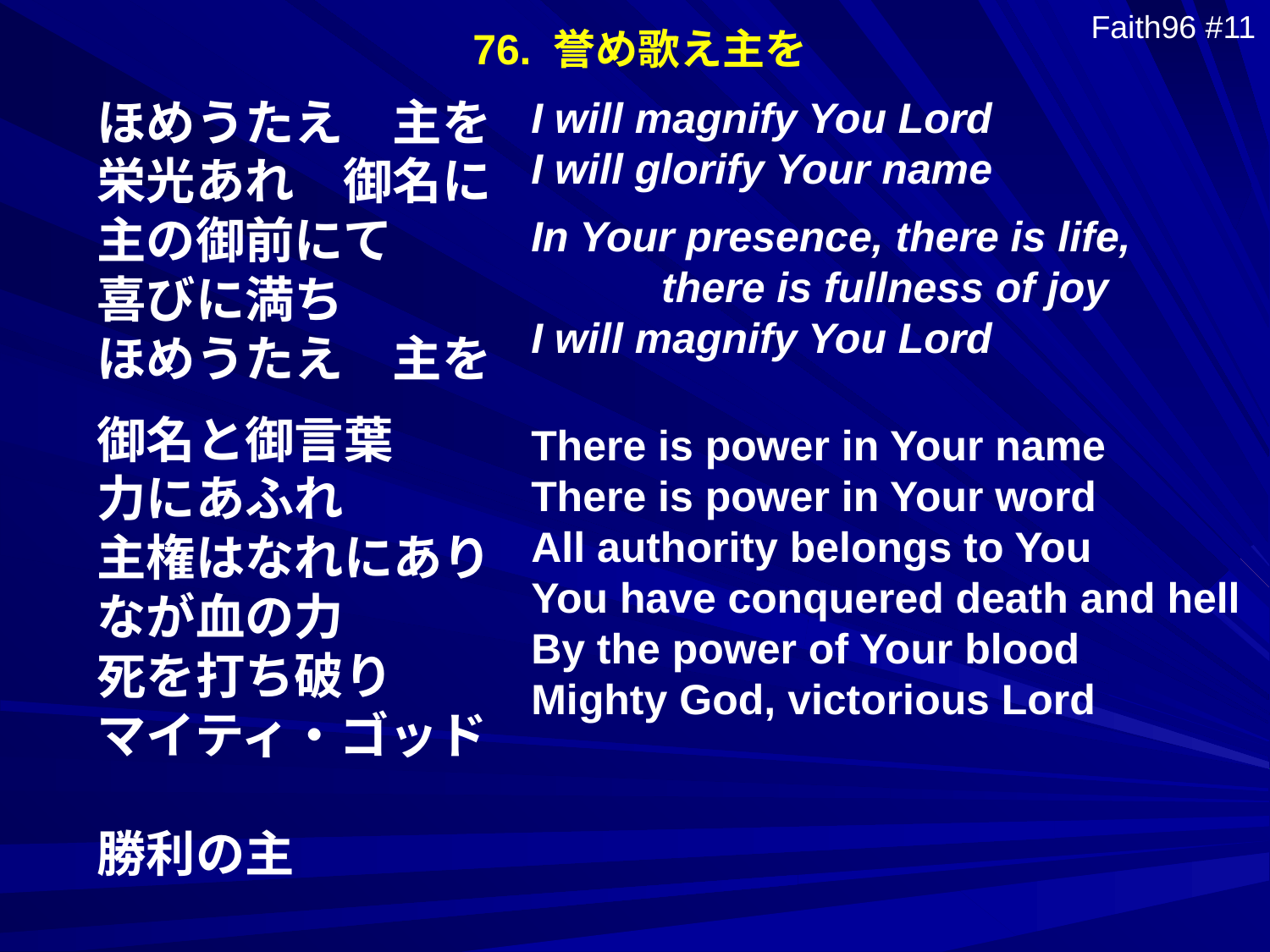

76. 誉め歌え主を
Faith96 #11
I will magnify You Lord
I will glorify Your name

In Your presence, there is life,
           there is fullness of joy
I will magnify You Lord
ほめうたえ　主を
栄光あれ　御名に
主の御前にて
喜びに満ち
ほめうたえ　主を
御名と御言葉
力にあふれ
主権はなれにあり
なが血の力
死を打ち破り
マイティ・ゴッド
勝利の主
There is power in Your name
There is power in Your word
All authority belongs to You
You have conquered death and hell
By the power of Your blood
Mighty God, victorious Lord